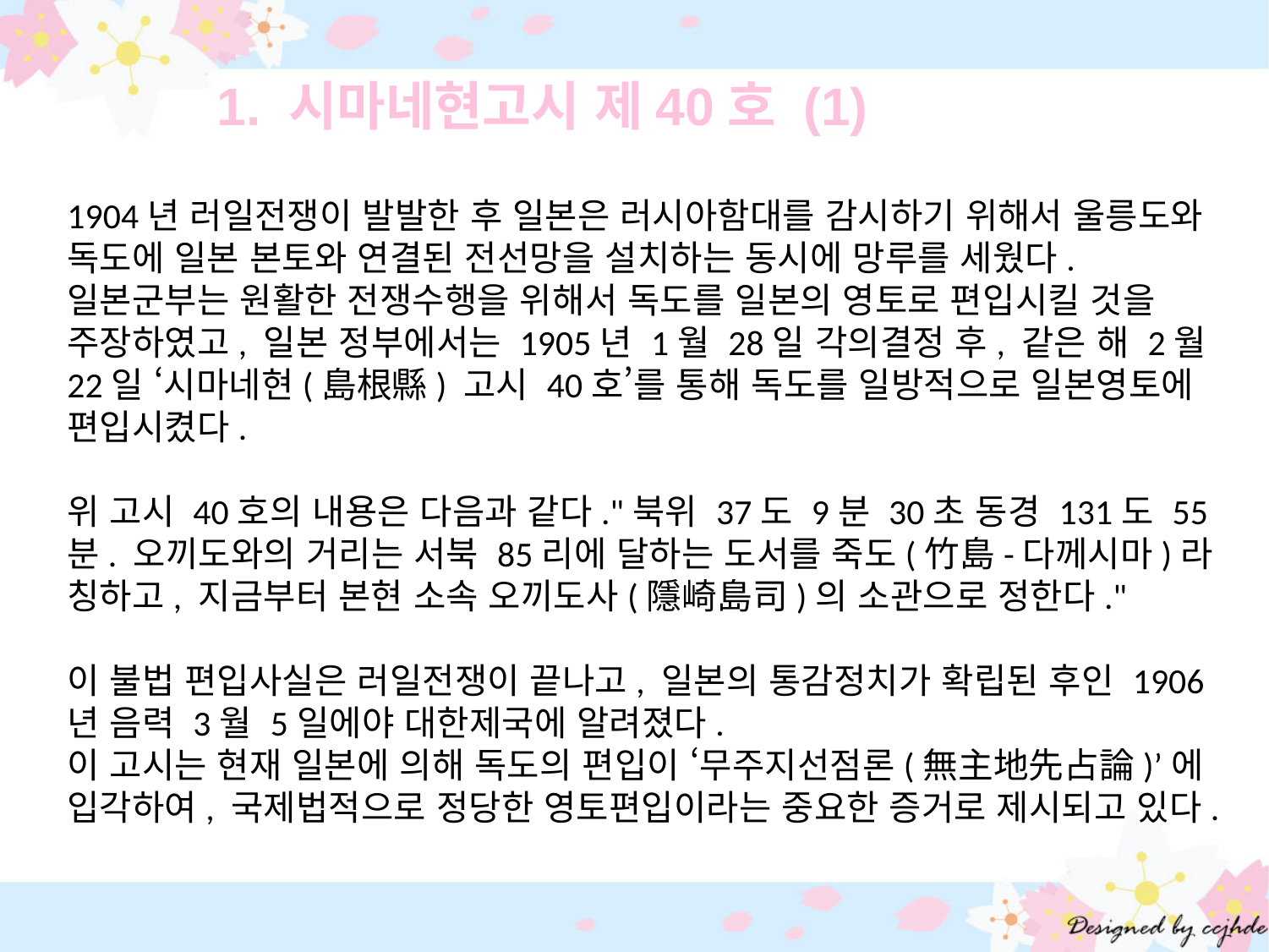

1. 시마네현고시 제40호 (1)
1904년 러일전쟁이 발발한 후 일본은 러시아함대를 감시하기 위해서 울릉도와 독도에 일본 본토와 연결된 전선망을 설치하는 동시에 망루를 세웠다.
일본군부는 원활한 전쟁수행을 위해서 독도를 일본의 영토로 편입시킬 것을 주장하였고, 일본 정부에서는 1905년 1월 28일 각의결정 후, 같은 해 2월 22일 ‘시마네현(島根縣) 고시 40호’를 통해 독도를 일방적으로 일본영토에 편입시켰다.

위 고시 40호의 내용은 다음과 같다."북위 37도 9분 30초 동경 131도 55분. 오끼도와의 거리는 서북 85리에 달하는 도서를 죽도(竹島-다께시마)라 칭하고, 지금부터 본현 소속 오끼도사(隱崎島司)의 소관으로 정한다."

이 불법 편입사실은 러일전쟁이 끝나고, 일본의 통감정치가 확립된 후인 1906년 음력 3월 5일에야 대한제국에 알려졌다.
이 고시는 현재 일본에 의해 독도의 편입이 ‘무주지선점론(無主地先占論)’에 입각하여, 국제법적으로 정당한 영토편입이라는 중요한 증거로 제시되고 있다.